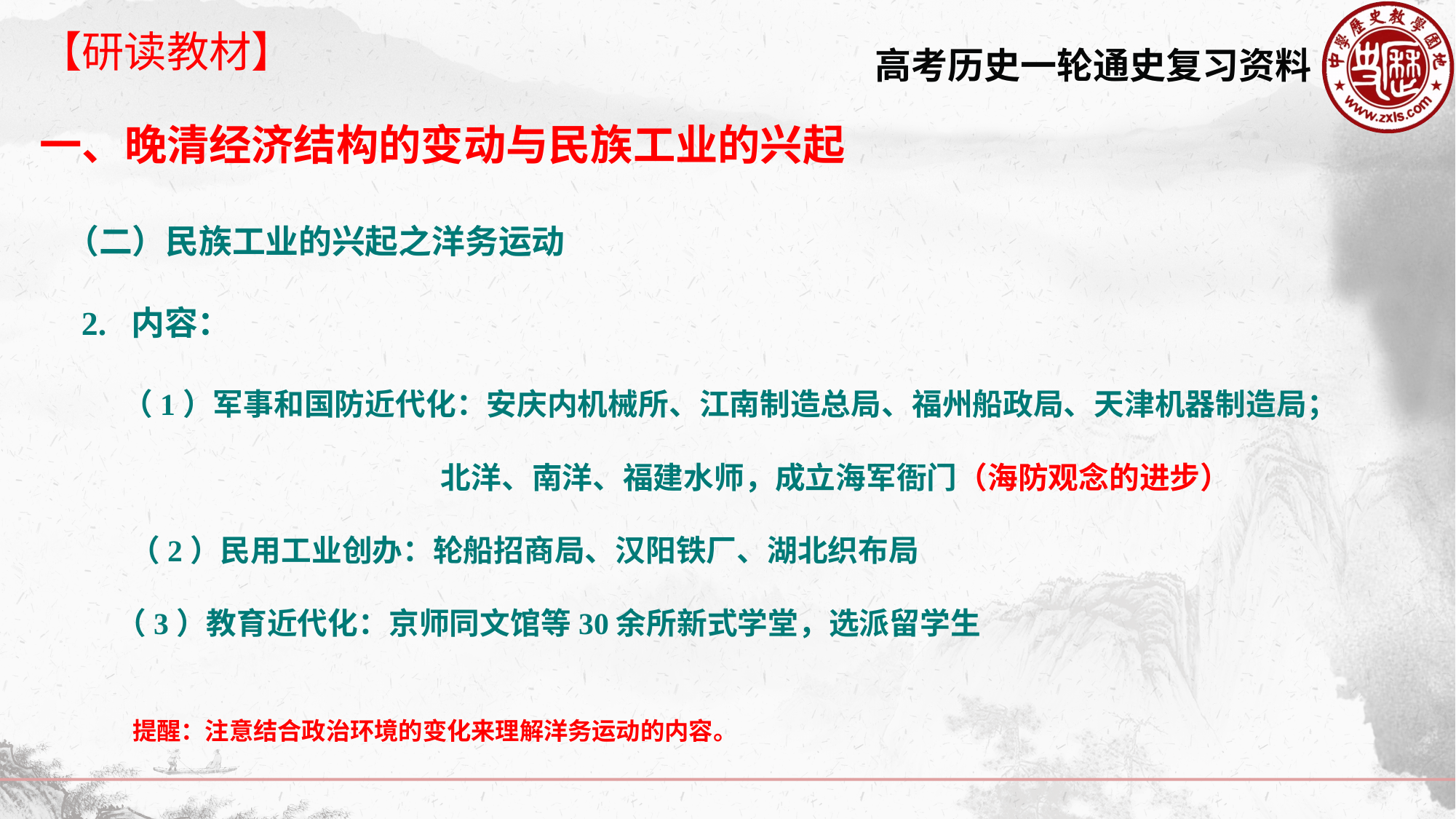

【研读教材】
一、晚清经济结构的变动与民族工业的兴起
（二）民族工业的兴起之洋务运动
     2.  内容：
          （1）军事和国防近代化：安庆内机械所、江南制造总局、福州船政局、天津机器制造局；
                                                         北洋、南洋、福建水师，成立海军衙门（海防观念的进步）
            （2）民用工业创办：轮船招商局、汉阳铁厂、湖北织布局
          （3）教育近代化：京师同文馆等30余所新式学堂，选派留学生
        提醒：注意结合政治环境的变化来理解洋务运动的内容。